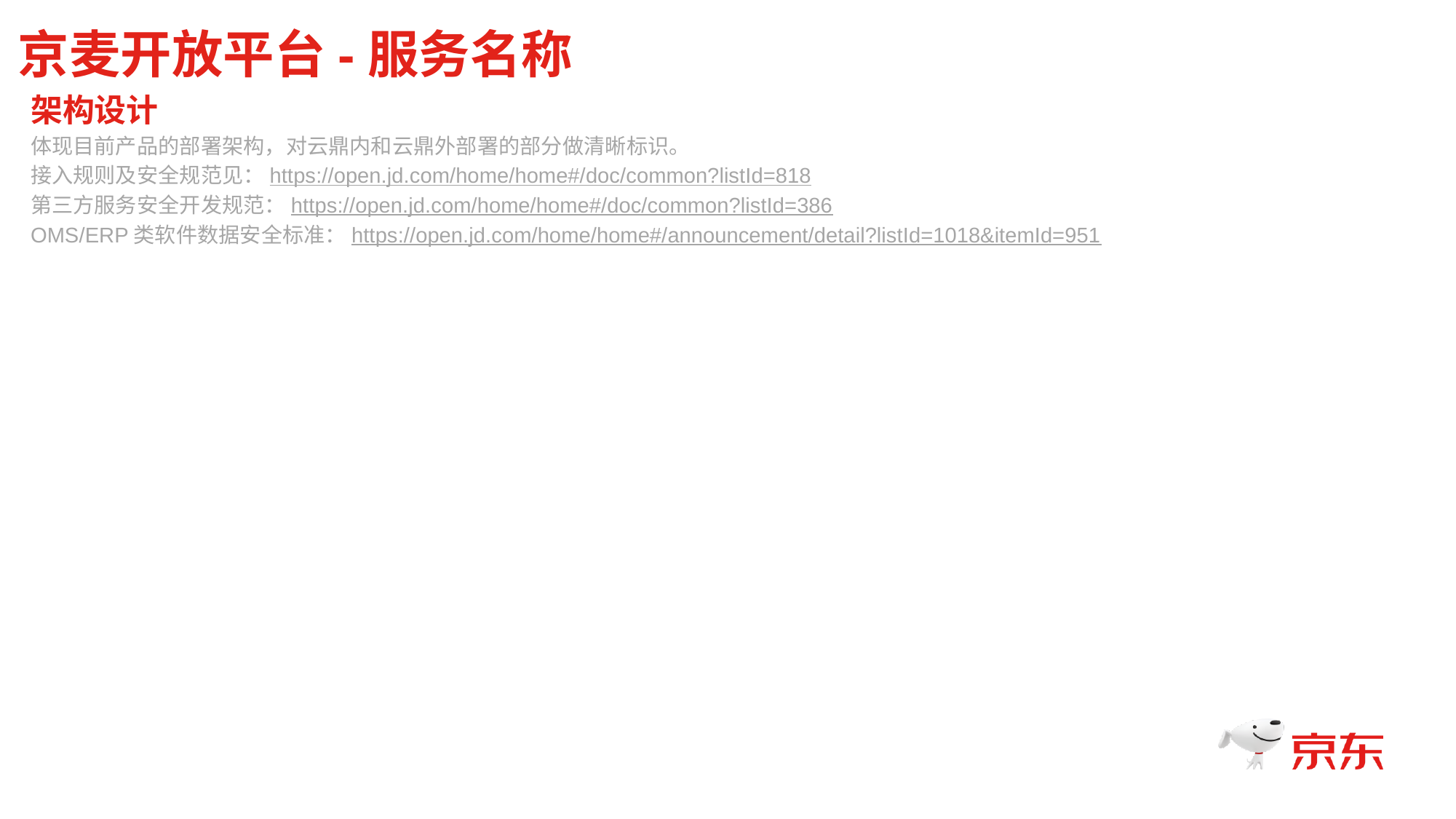

京麦开放平台-服务名称

架构设计
体现目前产品的部署架构，对云鼎内和云鼎外部署的部分做清晰标识。
接入规则及安全规范见：https://open.jd.com/home/home#/doc/common?listId=818
第三方服务安全开发规范：https://open.jd.com/home/home#/doc/common?listId=386
OMS/ERP类软件数据安全标准：https://open.jd.com/home/home#/announcement/detail?listId=1018&itemId=951